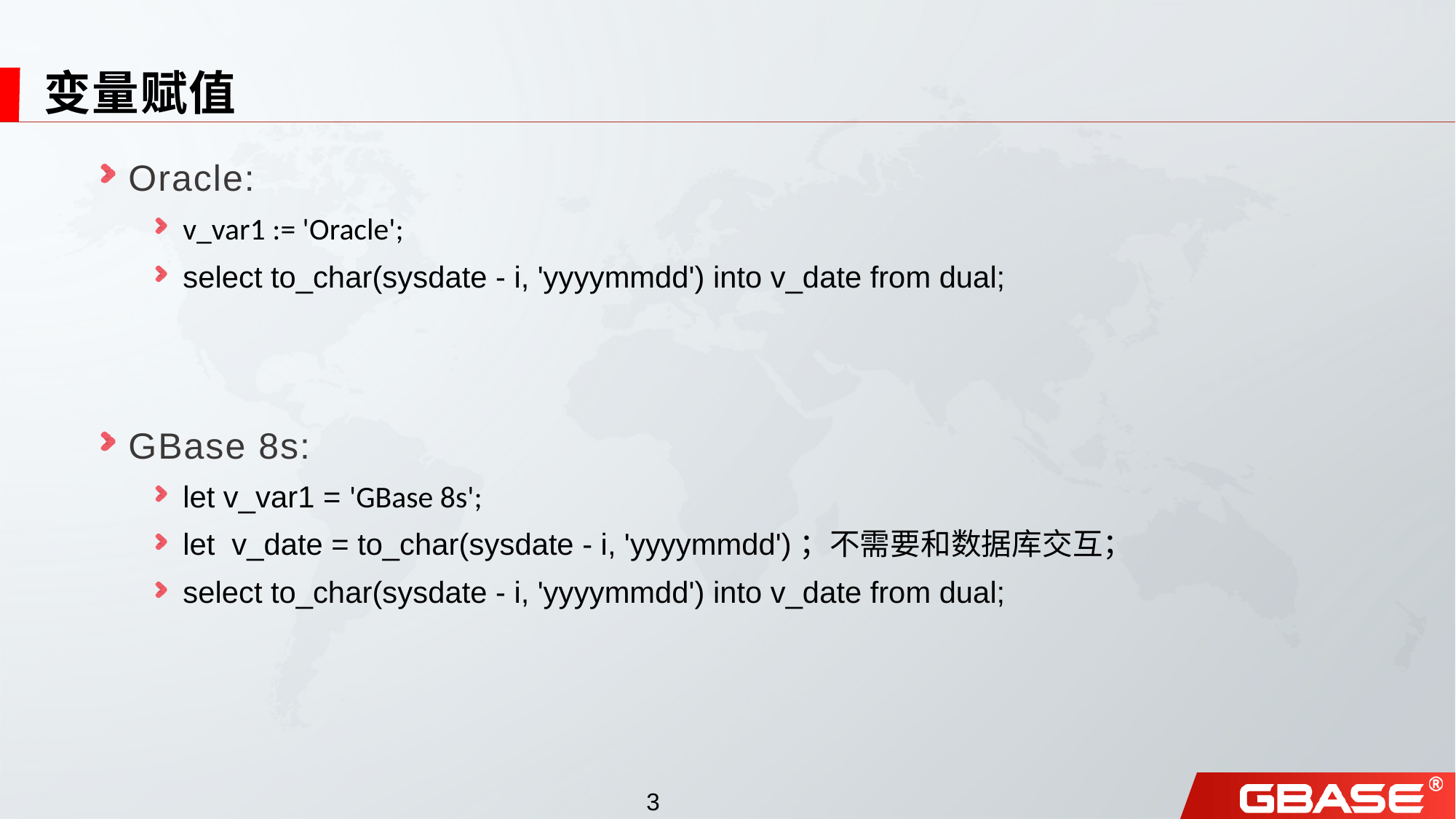

# 变量赋值
Oracle:
v_var1 := 'Oracle';
select to_char(sysdate - i, 'yyyymmdd') into v_date from dual;

GBase 8s:
let v_var1 = 'GBase 8s';
let  v_date = to_char(sysdate - i, 'yyyymmdd')；不需要和数据库交互；
select to_char(sysdate - i, 'yyyymmdd') into v_date from dual;